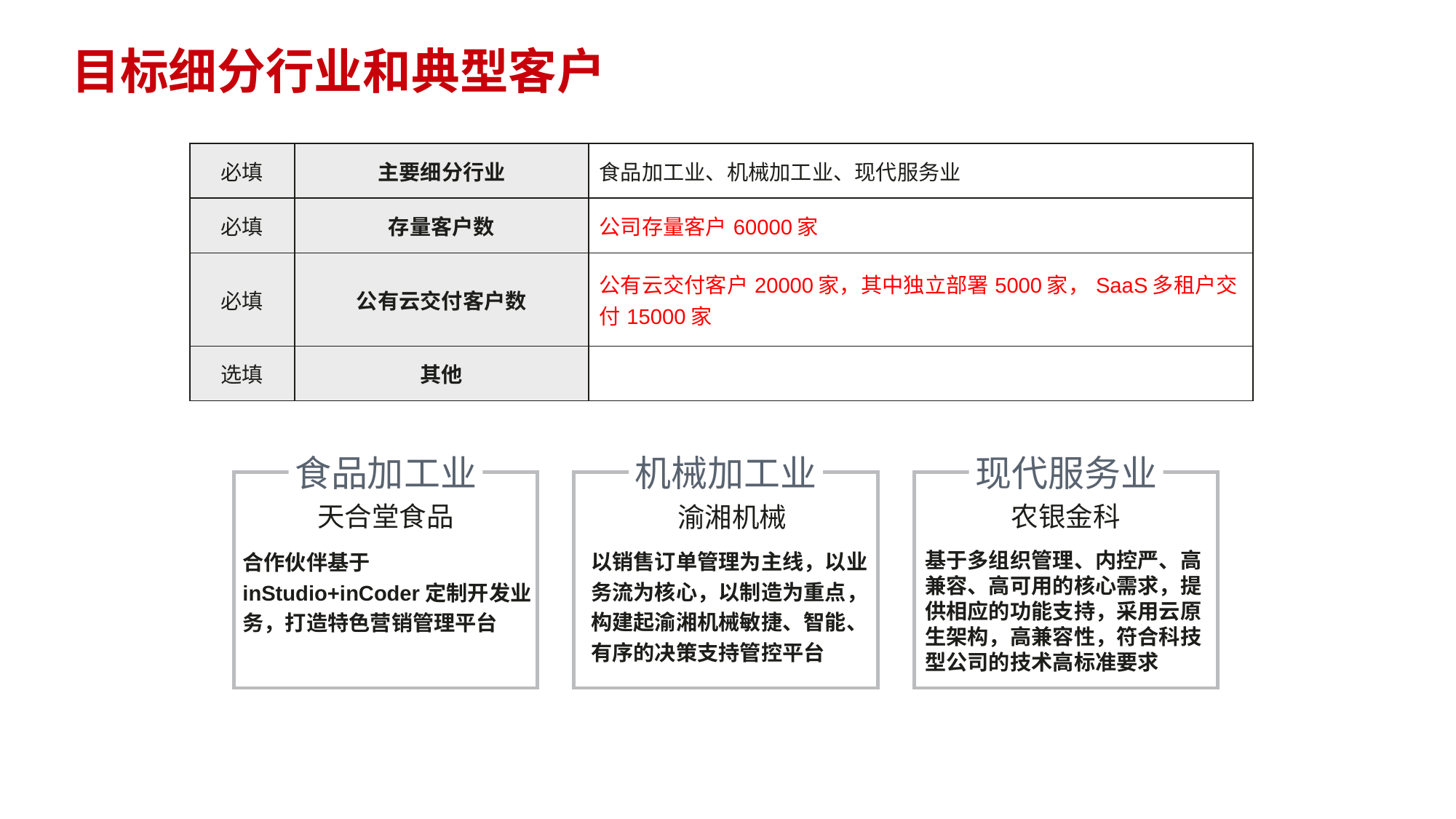

# 目标细分行业和典型客户
| 必填 | 主要细分行业 | 食品加工业、机械加工业、现代服务业 |
| --- | --- | --- |
| 必填 | 存量客户数 | 公司存量客户60000家 |
| 必填 | 公有云交付客户数 | 公有云交付客户20000家，其中独立部署5000家，SaaS多租户交付15000家 |
| 选填 | 其他 |  |
食品加工业
机械加工业
现代服务业

天合堂食品
农银金科
渝湘机械
以销售订单管理为主线，以业务流为核心，以制造为重点，构建起渝湘机械敏捷、智能、有序的决策支持管控平台

合作伙伴基于inStudio+inCoder定制开发业务，打造特色营销管理平台

基于多组织管理、内控严、高兼容、高可用的核心需求，提供相应的功能支持，采用云原生架构，高兼容性，符合科技型公司的技术高标准要求